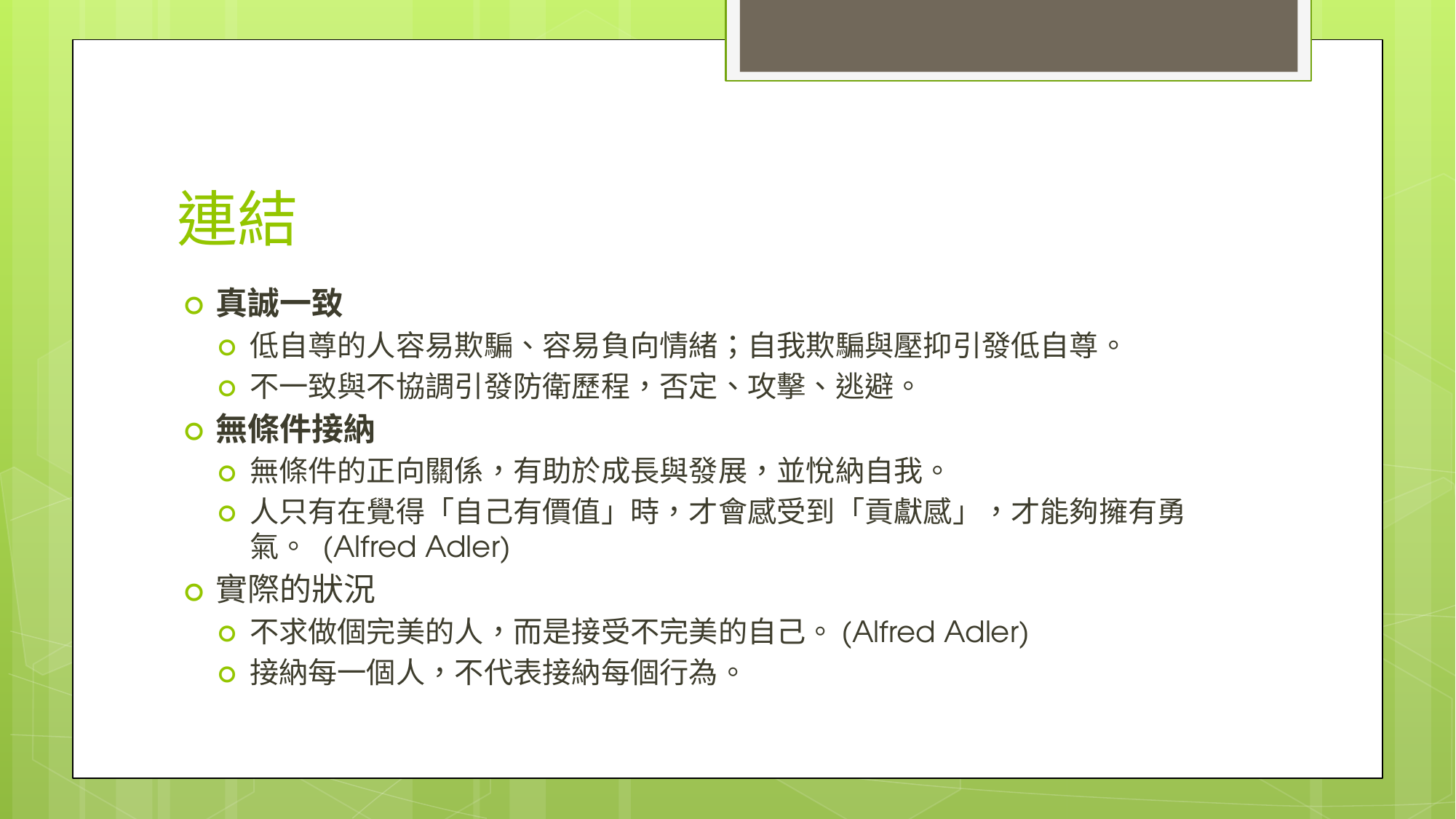

# 連結
真誠一致
低自尊的人容易欺騙、容易負向情緒；自我欺騙與壓抑引發低自尊。
不一致與不協調引發防衛歷程，否定、攻擊、逃避。
無條件接納
無條件的正向關係，有助於成長與發展，並悅納自我。
人只有在覺得「自己有價值」時，才會感受到「貢獻感」，才能夠擁有勇氣。 (Alfred Adler)
實際的狀況
不求做個完美的人，而是接受不完美的自己。(Alfred Adler)
接納每一個人，不代表接納每個行為。